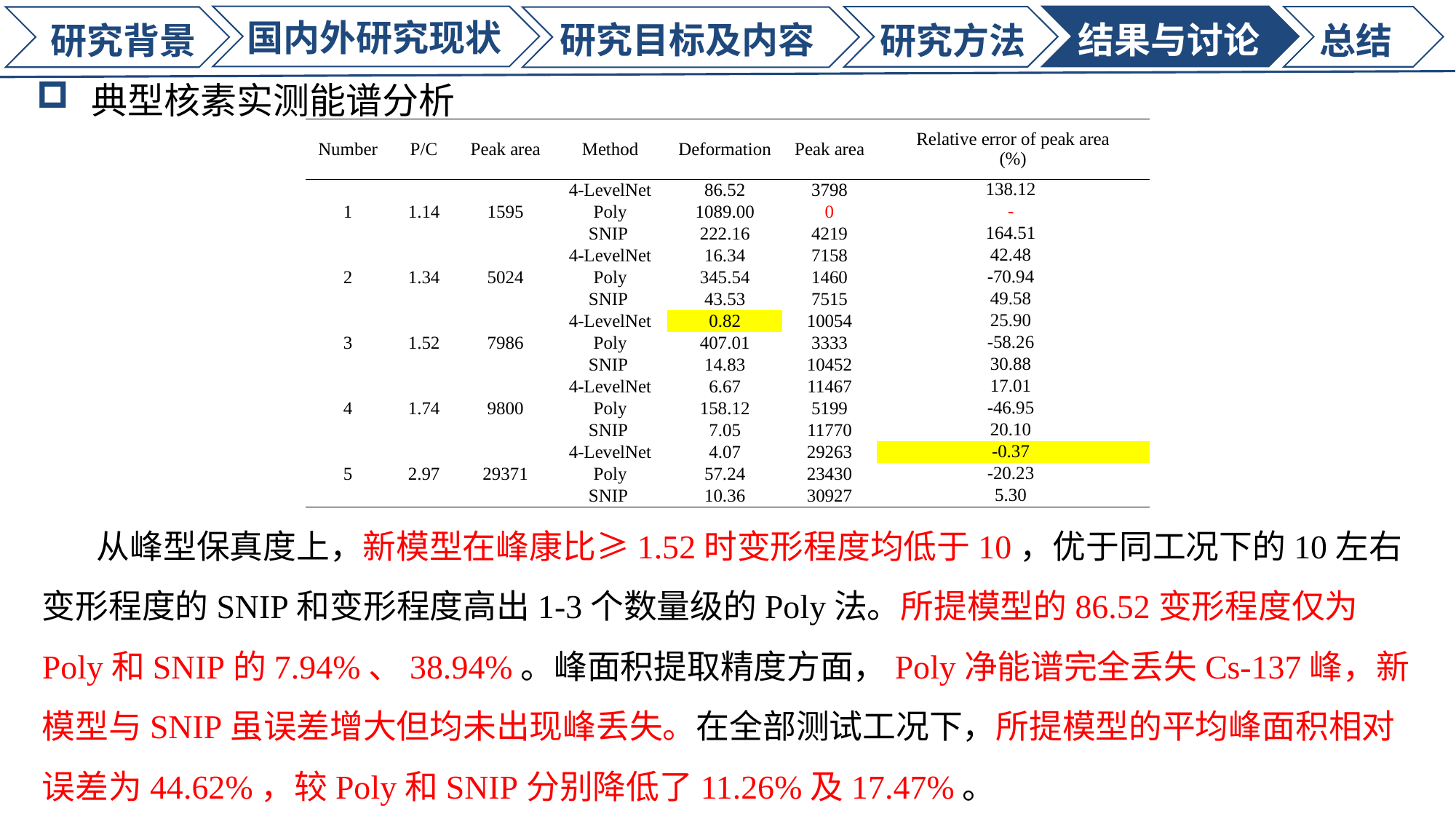

国内外研究现状
研究目标及内容
结果与讨论
研究背景
研究方法
总结
典型核素实测能谱分析
| Number | P/C | Peak area | Method | Deformation | Peak area | Relative error of peak area (%) |
| --- | --- | --- | --- | --- | --- | --- |
| 1 | 1.14 | 1595 | 4-LevelNet | 86.52 | 3798 | 138.12 |
|  |  |  | Poly | 1089.00 | 0 | - |
|  |  |  | SNIP | 222.16 | 4219 | 164.51 |
| 2 | 1.34 | 5024 | 4-LevelNet | 16.34 | 7158 | 42.48 |
|  |  |  | Poly | 345.54 | 1460 | -70.94 |
|  |  |  | SNIP | 43.53 | 7515 | 49.58 |
| 3 | 1.52 | 7986 | 4-LevelNet | 0.82 | 10054 | 25.90 |
|  |  |  | Poly | 407.01 | 3333 | -58.26 |
|  |  |  | SNIP | 14.83 | 10452 | 30.88 |
| 4 | 1.74 | 9800 | 4-LevelNet | 6.67 | 11467 | 17.01 |
|  |  |  | Poly | 158.12 | 5199 | -46.95 |
|  |  |  | SNIP | 7.05 | 11770 | 20.10 |
| 5 | 2.97 | 29371 | 4-LevelNet | 4.07 | 29263 | -0.37 |
|  |  |  | Poly | 57.24 | 23430 | -20.23 |
|  |  |  | SNIP | 10.36 | 30927 | 5.30 |
从峰型保真度上，新模型在峰康比≥1.52时变形程度均低于10，优于同工况下的10左右变形程度的SNIP和变形程度高出1-3个数量级的Poly法。所提模型的86.52变形程度仅为Poly和SNIP的7.94%、38.94%。峰面积提取精度方面，Poly净能谱完全丢失Cs-137峰，新模型与SNIP虽误差增大但均未出现峰丢失。在全部测试工况下，所提模型的平均峰面积相对误差为44.62%，较Poly和SNIP分别降低了11.26%及17.47%。